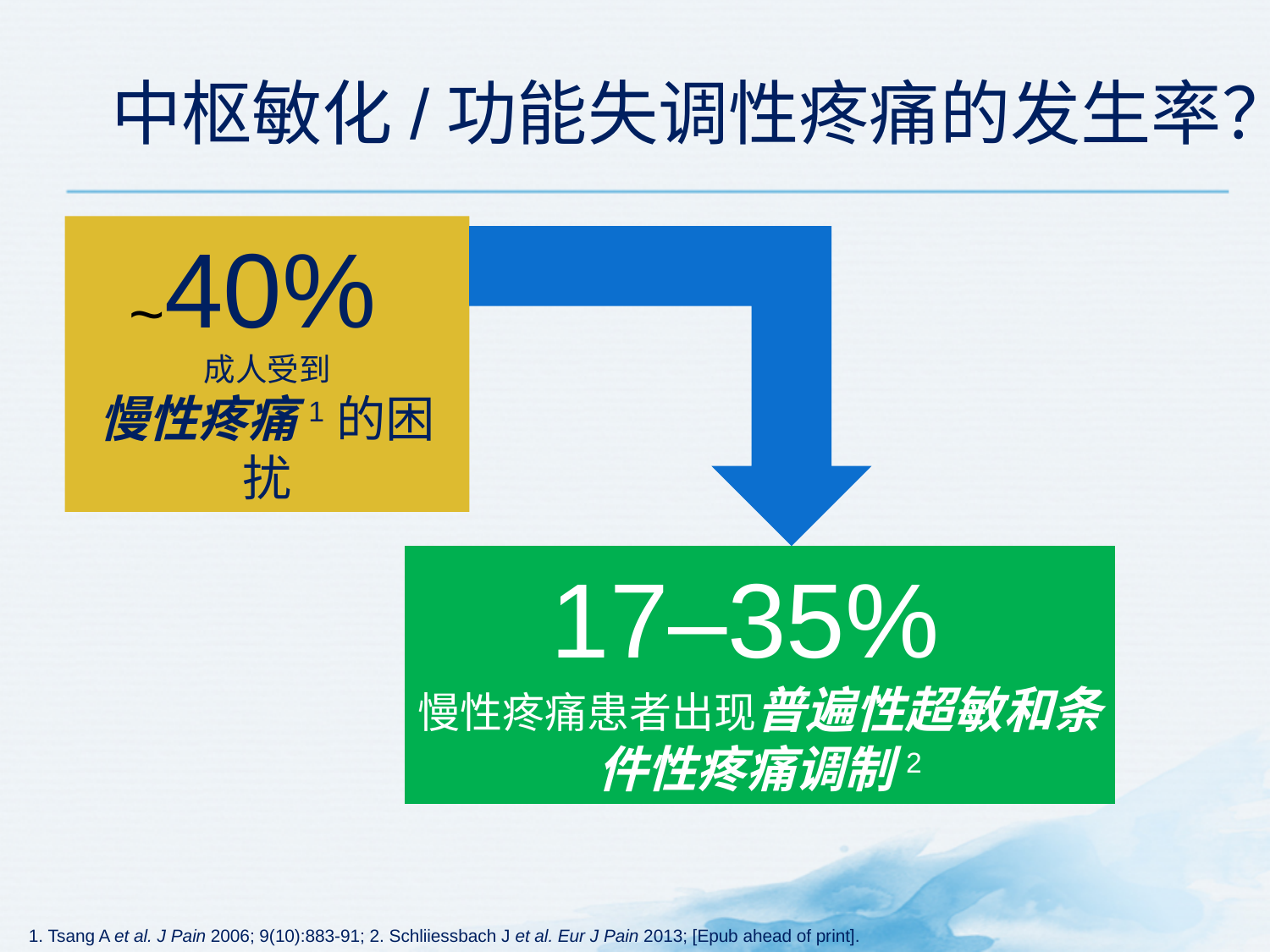

# 中枢敏化/功能失调性疼痛的发生率？
~40%
成人受到
慢性疼痛1的困扰

17–35%
慢性疼痛患者出现普遍性超敏和条件性疼痛调制2
1. Tsang A et al. J Pain 2006; 9(10):883-91; 2. Schliiessbach J et al. Eur J Pain 2013; [Epub ahead of print].